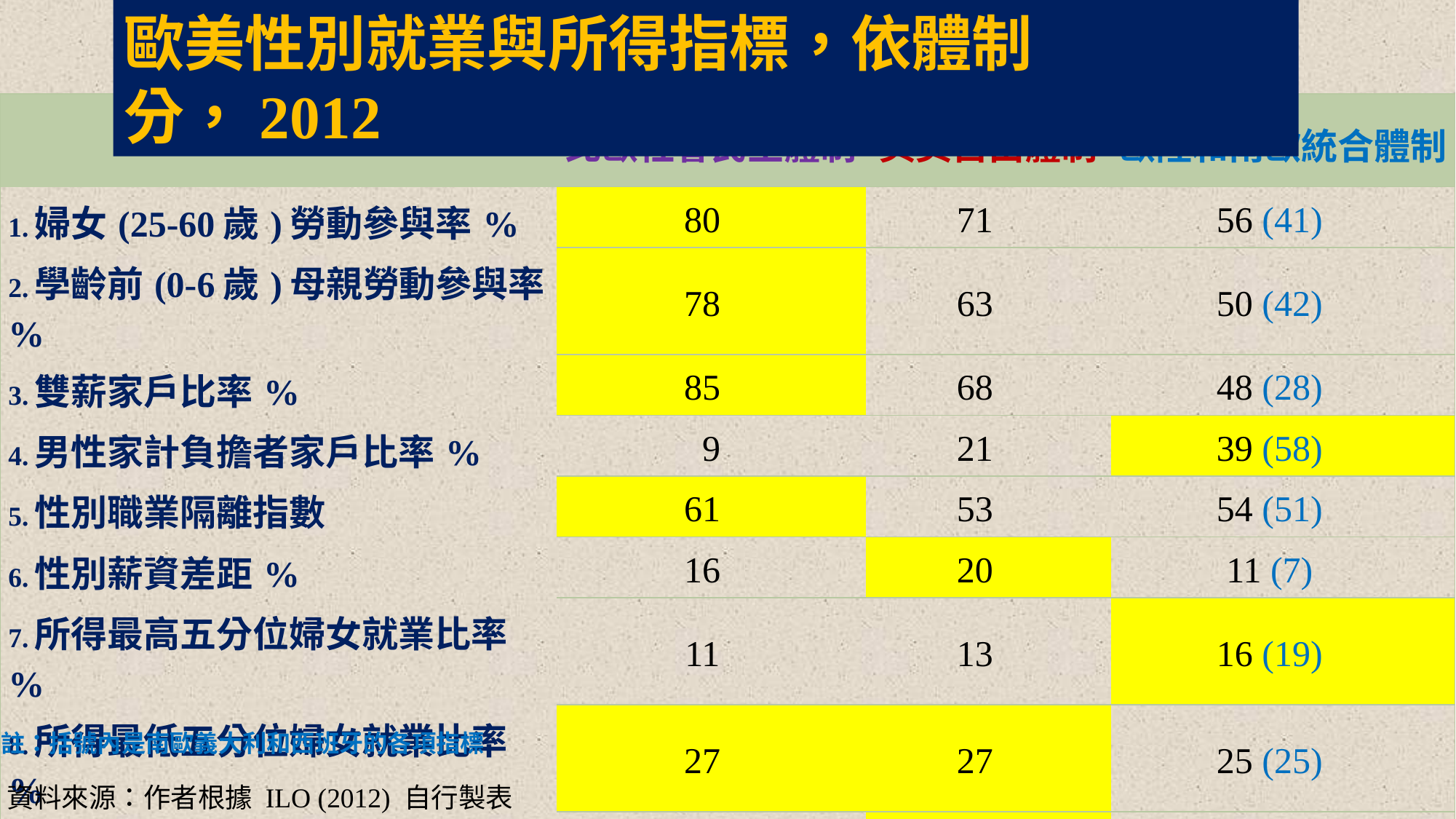

歐美性別就業與所得指標，依體制分，2012
|  | 北歐社會民主體制 | 英美自由體制 | 歐陸和南歐統合體制 |
| --- | --- | --- | --- |
| 1.婦女(25-60歲)勞動參與率% | 80 | 71 | 56 (41) |
| 2.學齡前(0-6歲)母親勞動參與率% | 78 | 63 | 50 (42) |
| 3.雙薪家戶比率% | 85 | 68 | 48 (28) |
| 4.男性家計負擔者家戶比率% | 9 | 21 | 39 (58) |
| 5.性別職業隔離指數 | 61 | 53 | 54 (51) |
| 6.性別薪資差距% | 16 | 20 | 11 (7) |
| 7.所得最高五分位婦女就業比率% | 11 | 13 | 16 (19) |
| 8.所得最低五分位婦女就業比率% | 27 | 27 | 25 (25) |
| 9.女性單親貧窮率% | 6 | 49 | 26 (23) |
註：括號內是南歐義大利和西班牙的各項指標
資料來源：作者根據 ILO (2012) 自行製表